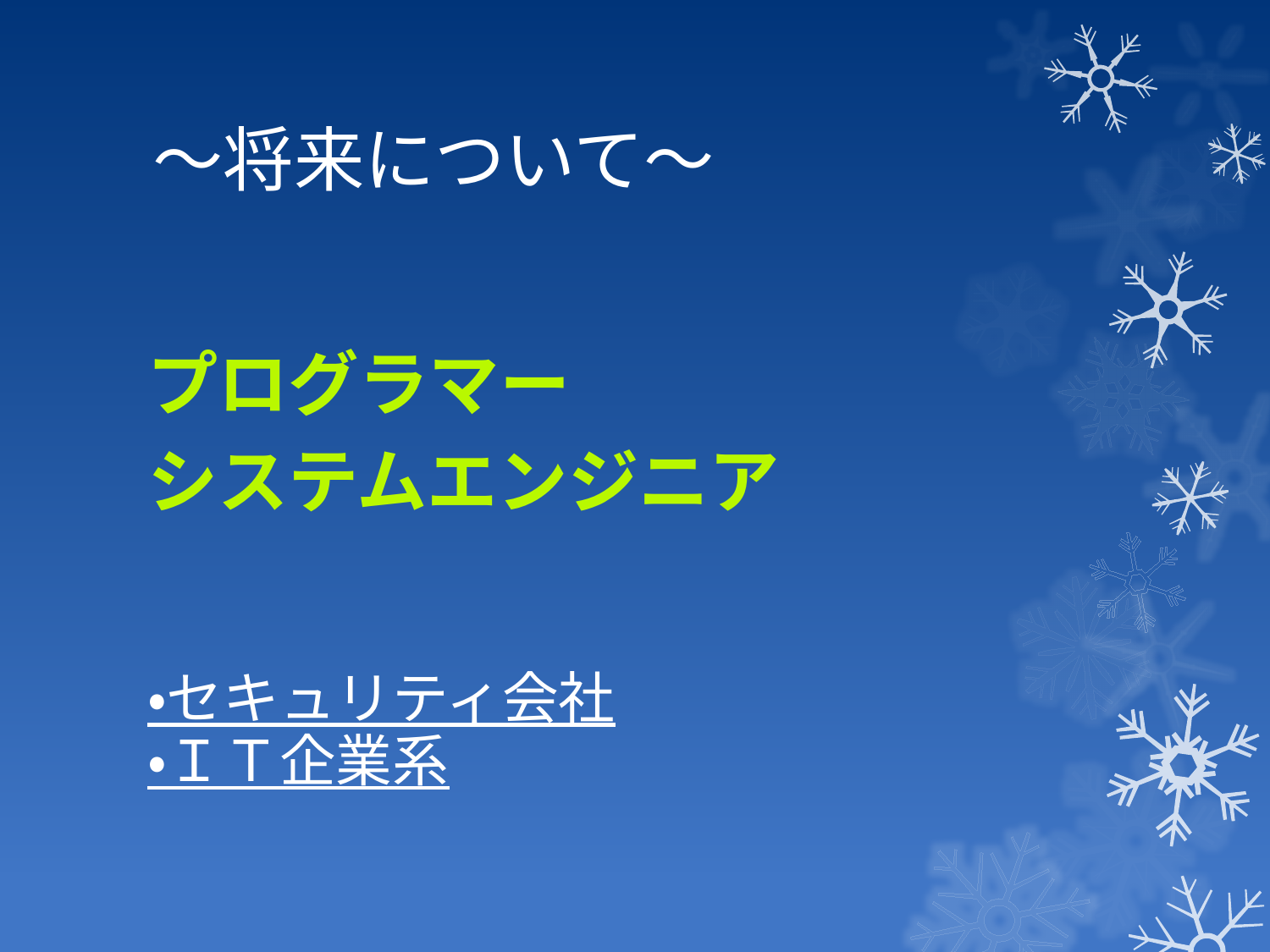

# ～将来について～
プログラマー
システムエンジニア
・セキュリティ会社
・ＩＴ企業系